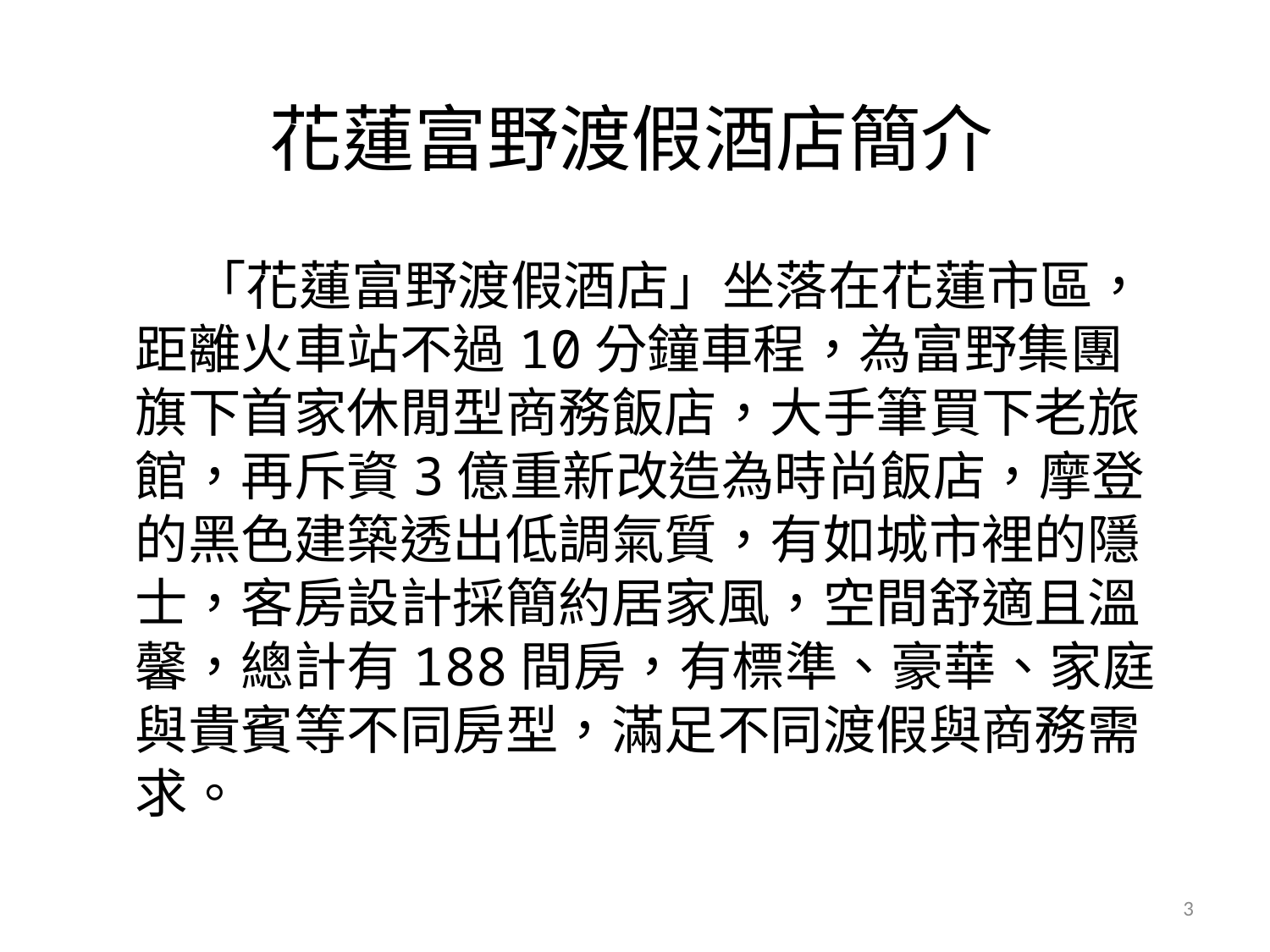

# 花蓮富野渡假酒店簡介
　　「花蓮富野渡假酒店」坐落在花蓮市區，距離火車站不過10分鐘車程，為富野集團旗下首家休閒型商務飯店，大手筆買下老旅館，再斥資3億重新改造為時尚飯店，摩登的黑色建築透出低調氣質，有如城市裡的隱士，客房設計採簡約居家風，空間舒適且溫馨，總計有188間房，有標準、豪華、家庭與貴賓等不同房型，滿足不同渡假與商務需求。
3